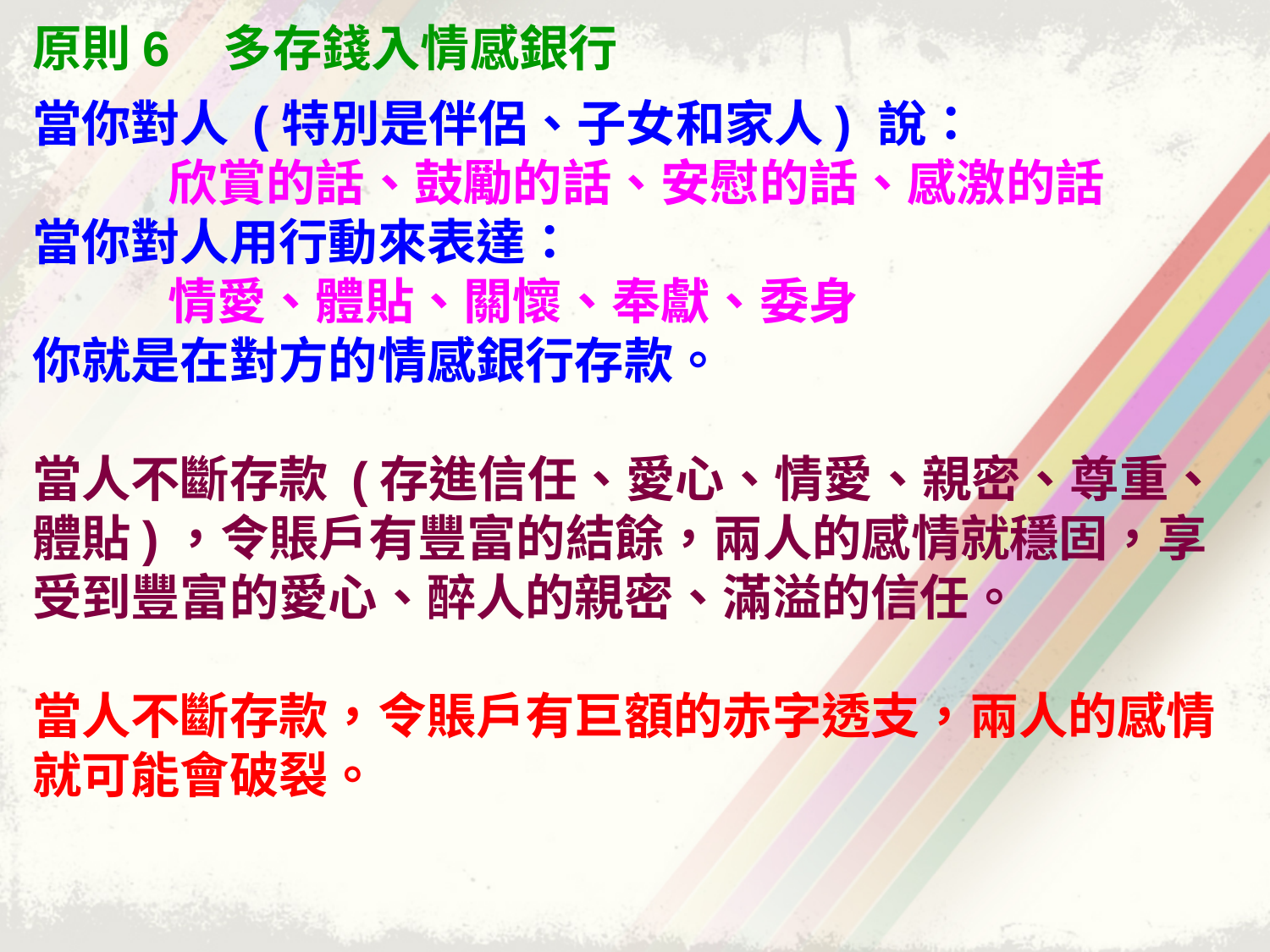

原則6   多存錢入情感銀行
當你對人 (特別是伴侶、子女和家人) 說：
           欣賞的話、鼓勵的話、安慰的話、感激的話
當你對人用行動來表達：
           情愛、體貼、關懷、奉獻、委身
你就是在對方的情感銀行存款。

當人不斷存款 (存進信任、愛心、情愛、親密、尊重、體貼)，令賬戶有豐富的結餘，兩人的感情就穩固，享受到豐富的愛心、醉人的親密、滿溢的信任。

當人不斷存款，令賬戶有巨額的赤字透支，兩人的感情就可能會破裂。